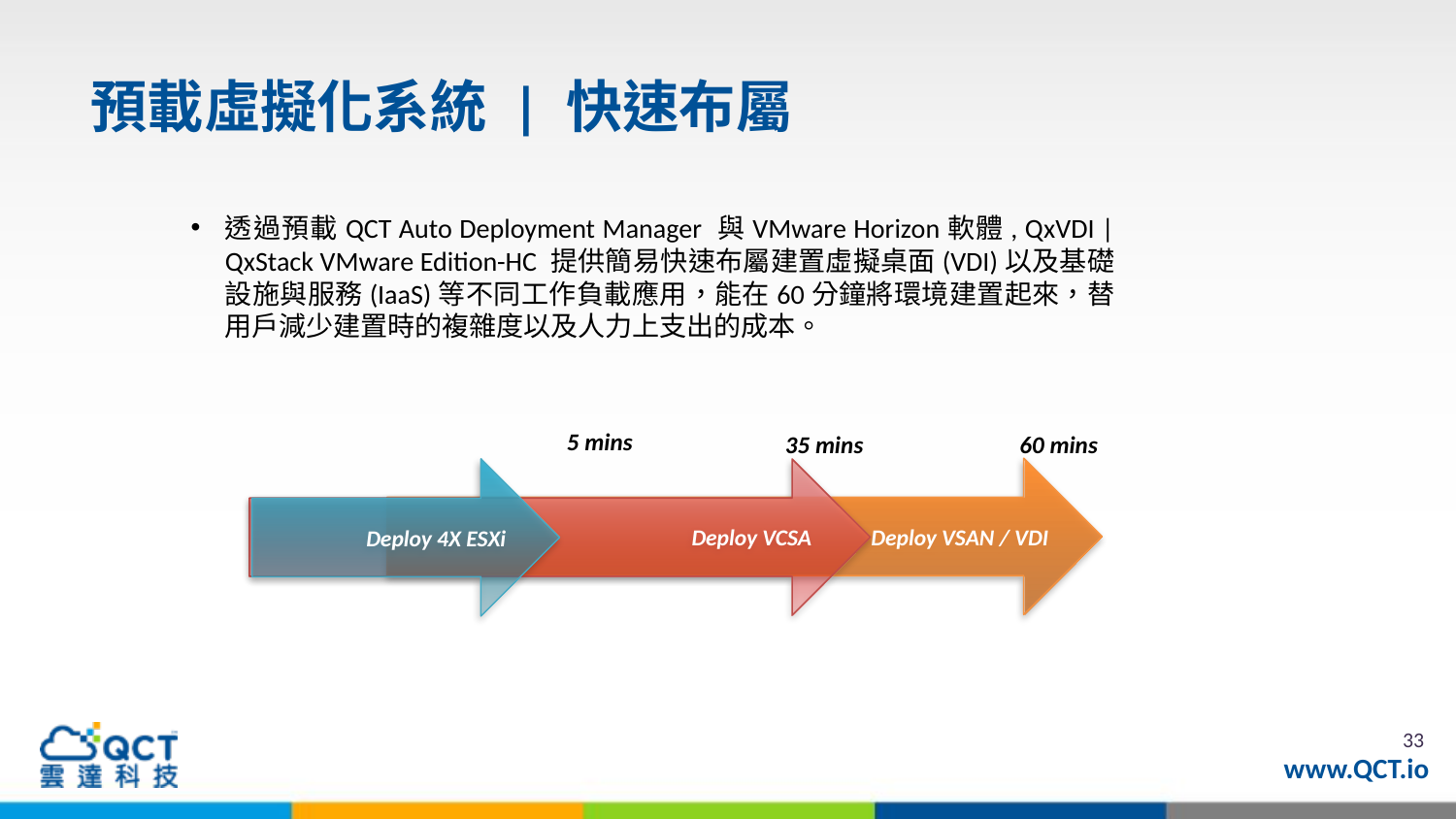

預載虛擬化系統 | 快速布屬
透過預載QCT Auto Deployment Manager 與VMware Horizo​​n軟體, QxVDI | QxStack VMware Edition-HC 提供簡易快速布屬建置虛擬桌面(​​VDI)以及基礎設施與服務(IaaS)等不同工作負載應用，能在60分鐘將環境建置起來，替用戶減少建置時的複雜度以及人力上支出的成本。
5 mins
35 mins
60 mins
     Deploy VSAN / VDI
Deploy 4X ESXi
Deploy VCSA
33